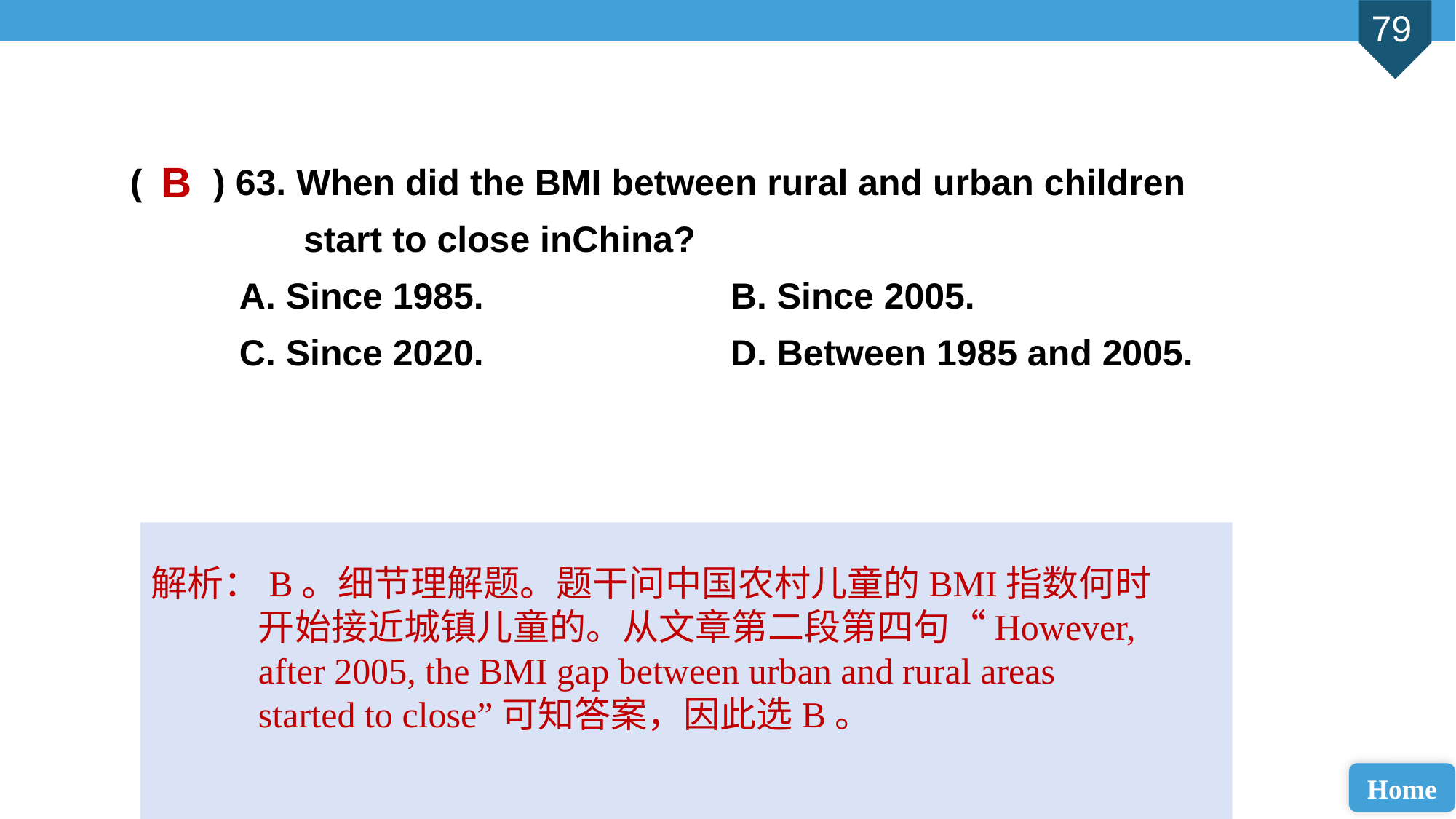

(       ) 63. When did the BMI between rural and urban children
                 start to close inChina?
A. Since 1985. 			B. Since 2005.
C. Since 2020. 			D. Between 1985 and 2005.
B

解析：B。细节理解题。题干问中国农村儿童的BMI指数何时开始接近城镇儿童的。从文章第二段第四句“However, after 2005, the BMI gap between urban and rural areas started to close”可知答案，因此选B。